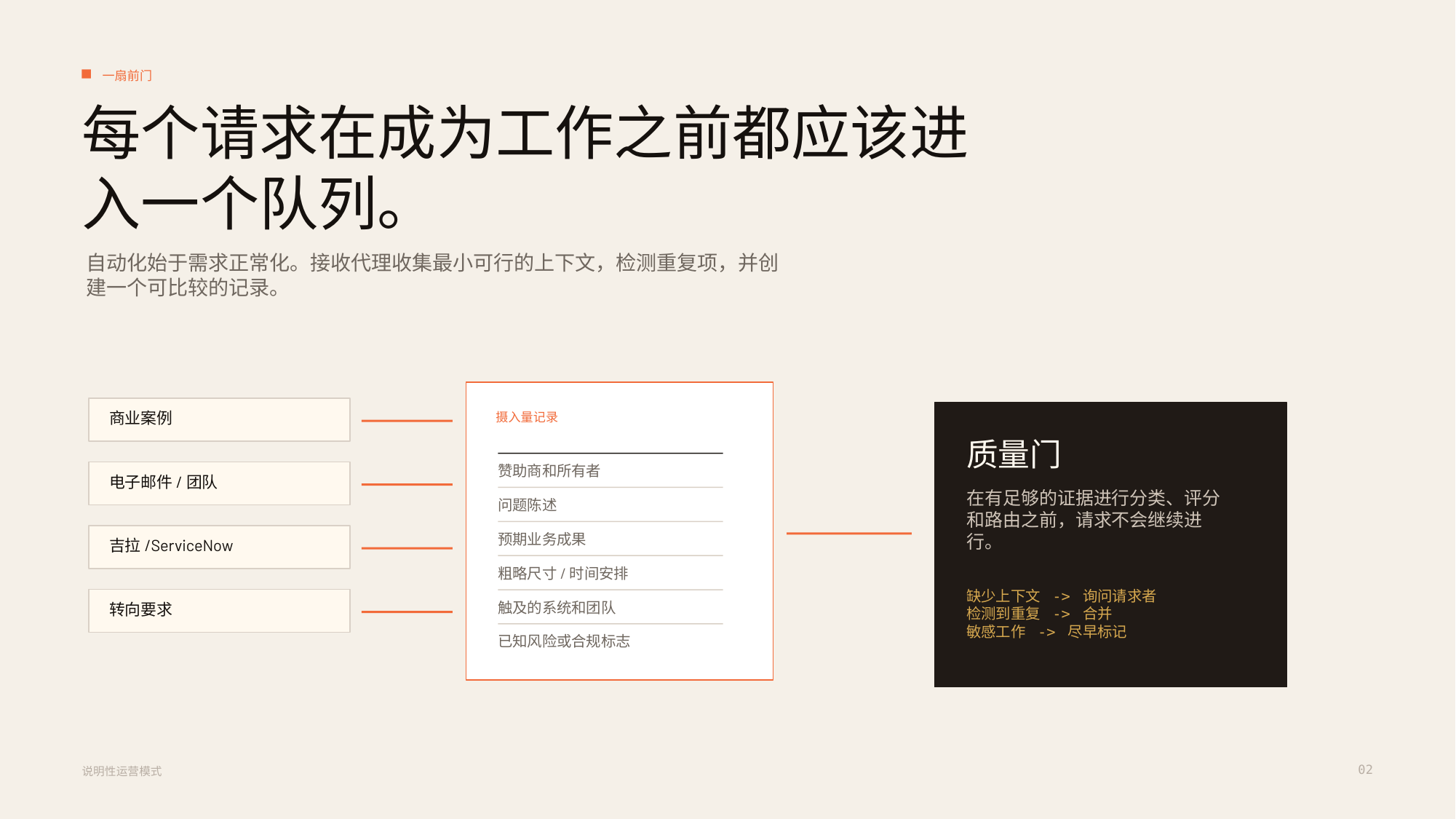

一扇前门

每个请求在成为工作之前都应该进入一个队列。
自动化始于需求正常化。接收代理收集最小可行的上下文，检测重复项，并创建一个可比较的记录。

商业案例
摄入量记录

质量门

赞助商和所有者
电子邮件/团队

在有足够的证据进行分类、评分和路由之前，请求不会继续进行。
问题陈述

预期业务成果

吉拉/ServiceNow

粗略尺寸/时间安排
缺少上下文 -> 询问请求者
检测到重复 -> 合并
敏感工作 -> 尽早标记

触及的系统和团队
转向要求

已知风险或合规标志
02
说明性运营模式